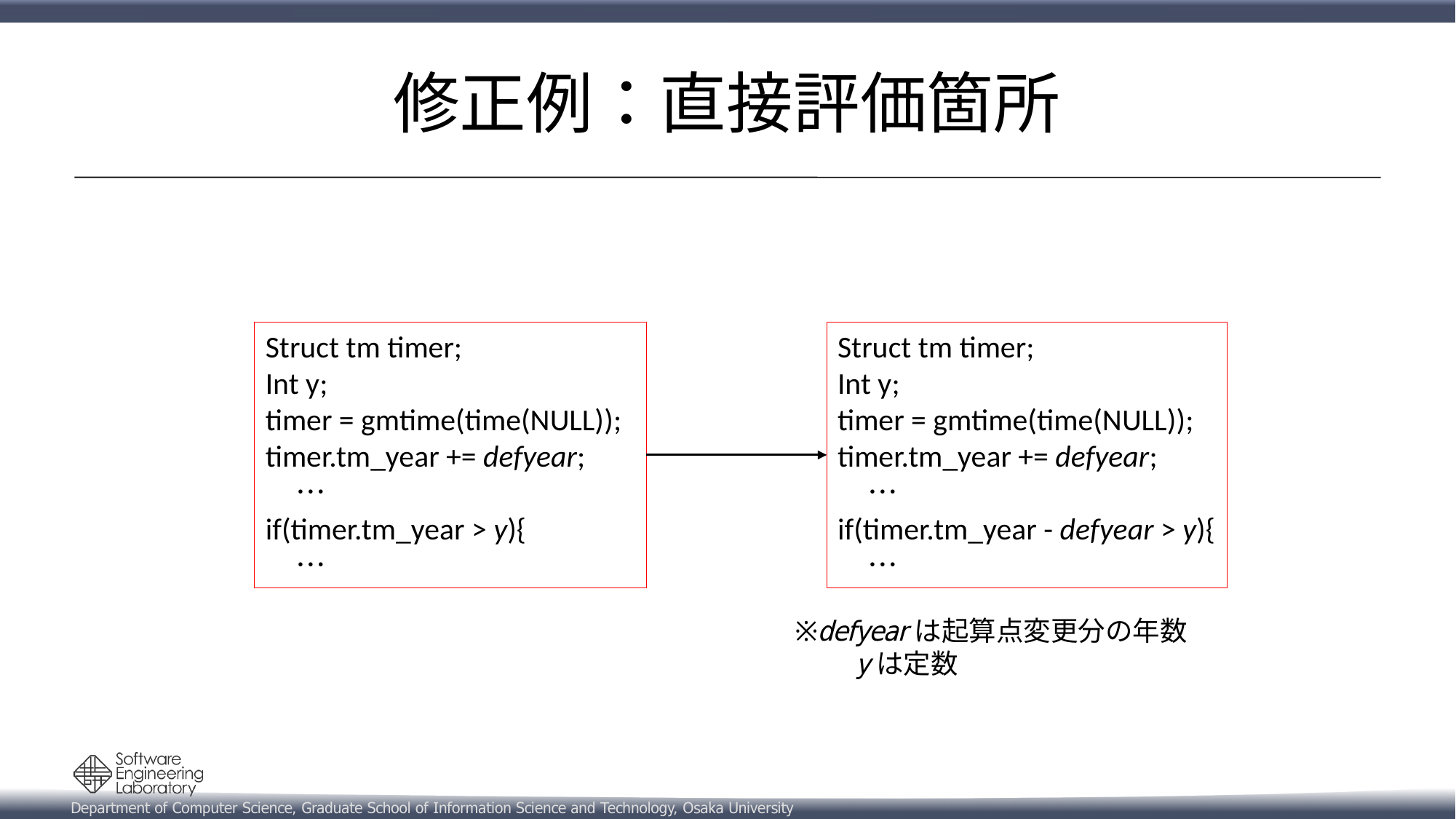

# 修正例：直接評価箇所
Struct tm timer;
Int y;
timer = gmtime(time(NULL));
timer.tm_year += defyear;
　…
if(timer.tm_year - defyear > y){
　…
Struct tm timer;
Int y;
timer = gmtime(time(NULL));
timer.tm_year += defyear;
　…
if(timer.tm_year > y){
　…
※defyearは起算点変更分の年数
　　yは定数